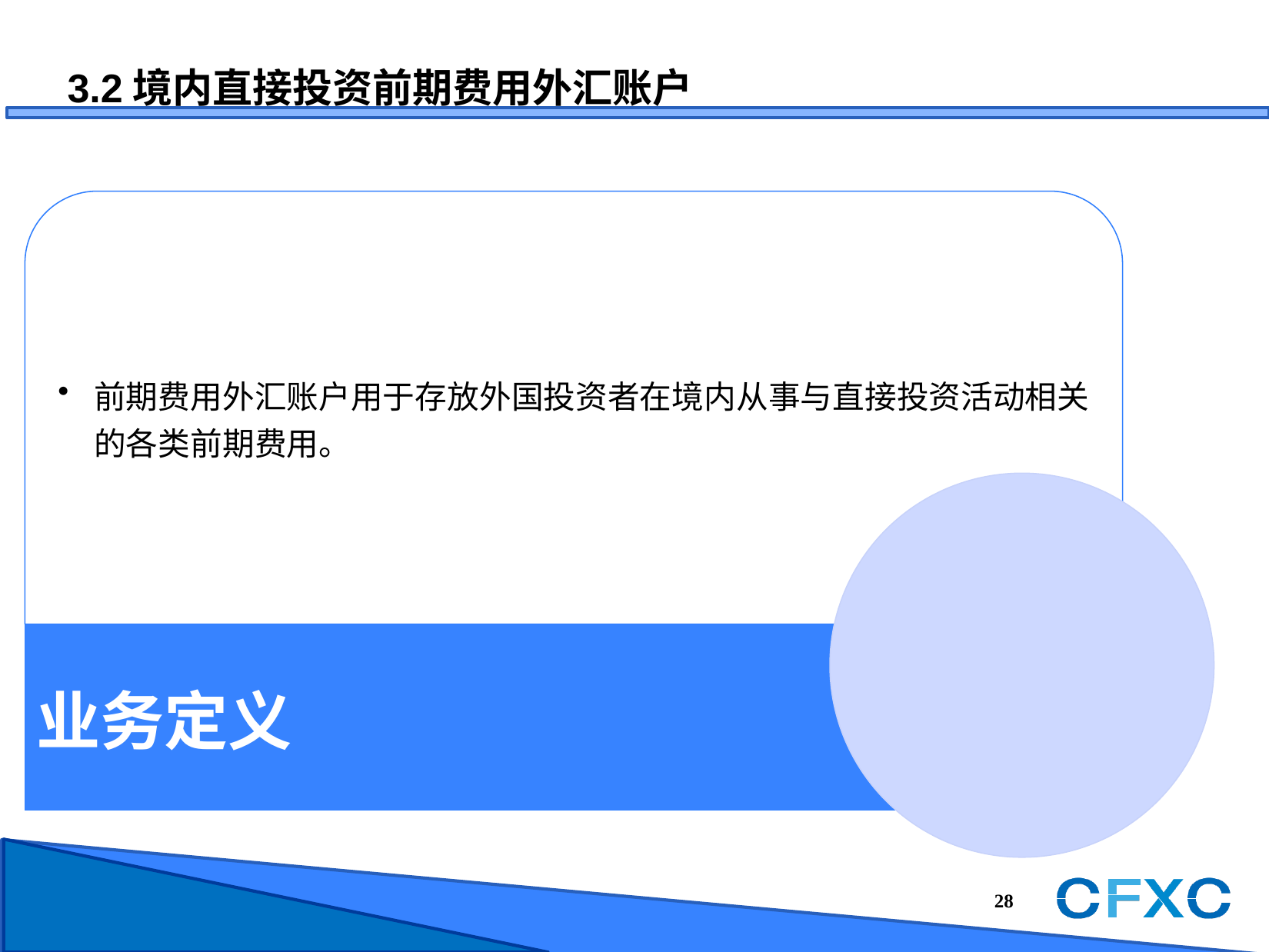

3.2境内直接投资前期费用外汇账户
业务定义
前期费用外汇账户用于存放外国投资者在境内从事与直接投资活动相关的各类前期费用。
28